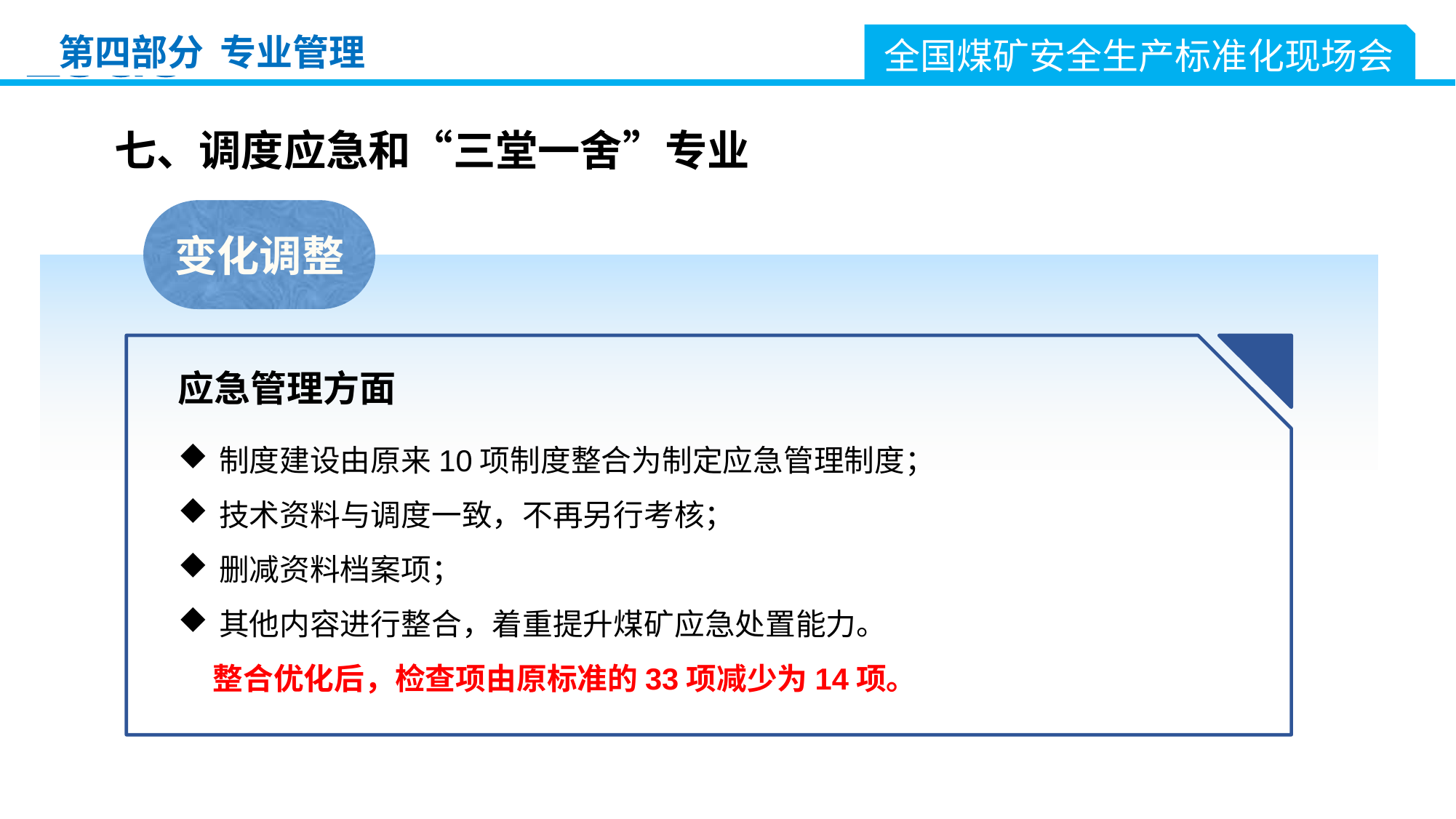

全国煤矿安全生产标准化现场会
第四部分  专业管理
七、调度应急和“三堂一舍”专业
变化调整

应急管理方面

制度建设由原来10项制度整合为制定应急管理制度；
技术资料与调度一致，不再另行考核；
删减资料档案项；
其他内容进行整合，着重提升煤矿应急处置能力。
    整合优化后，检查项由原标准的33项减少为14项。